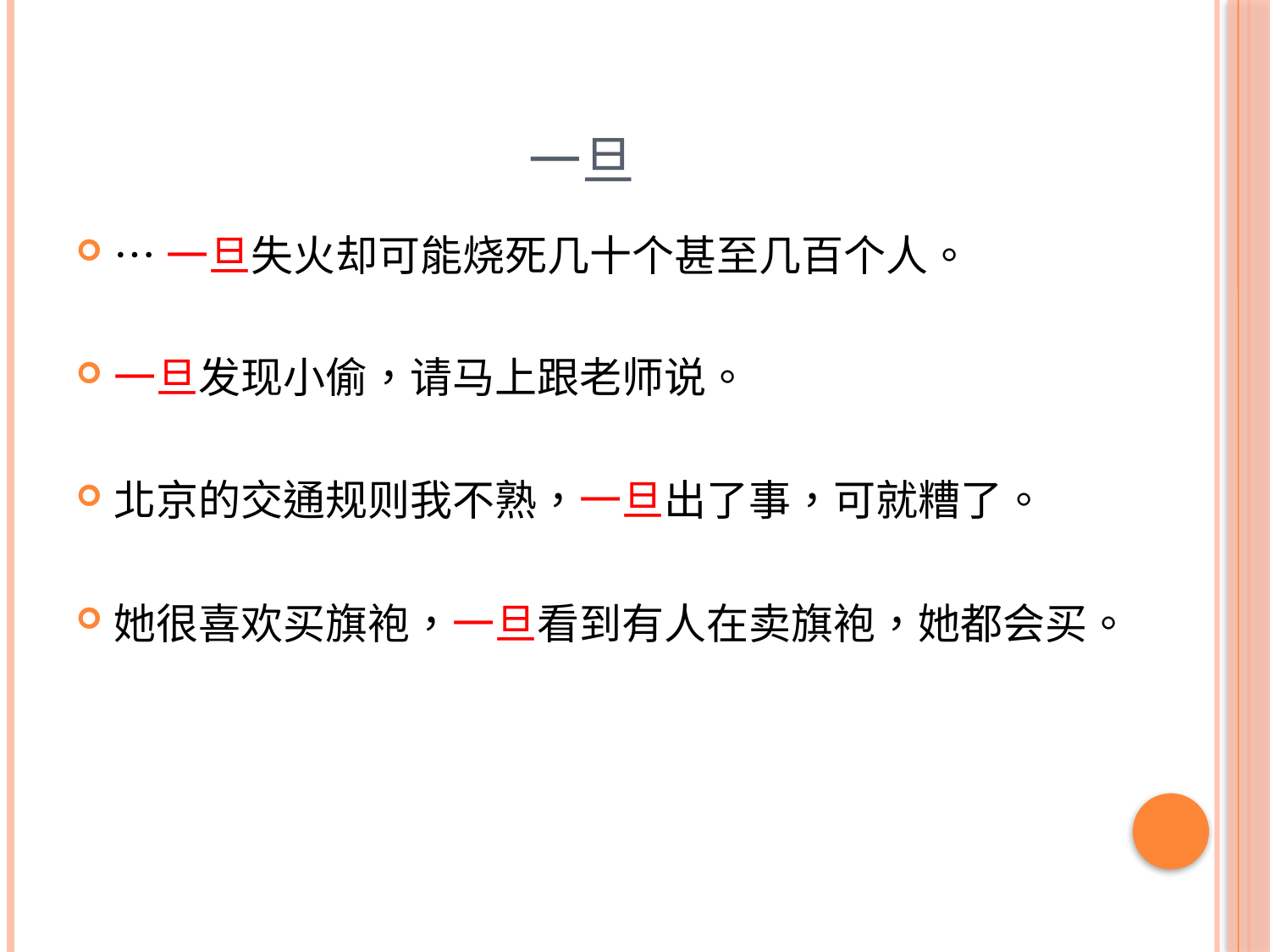

# 一旦
…一旦失火却可能烧死几十个甚至几百个人。

一旦发现小偷，请马上跟老师说。

北京的交通规则我不熟，一旦出了事，可就糟了。

她很喜欢买旗袍，一旦看到有人在卖旗袍，她都会买。